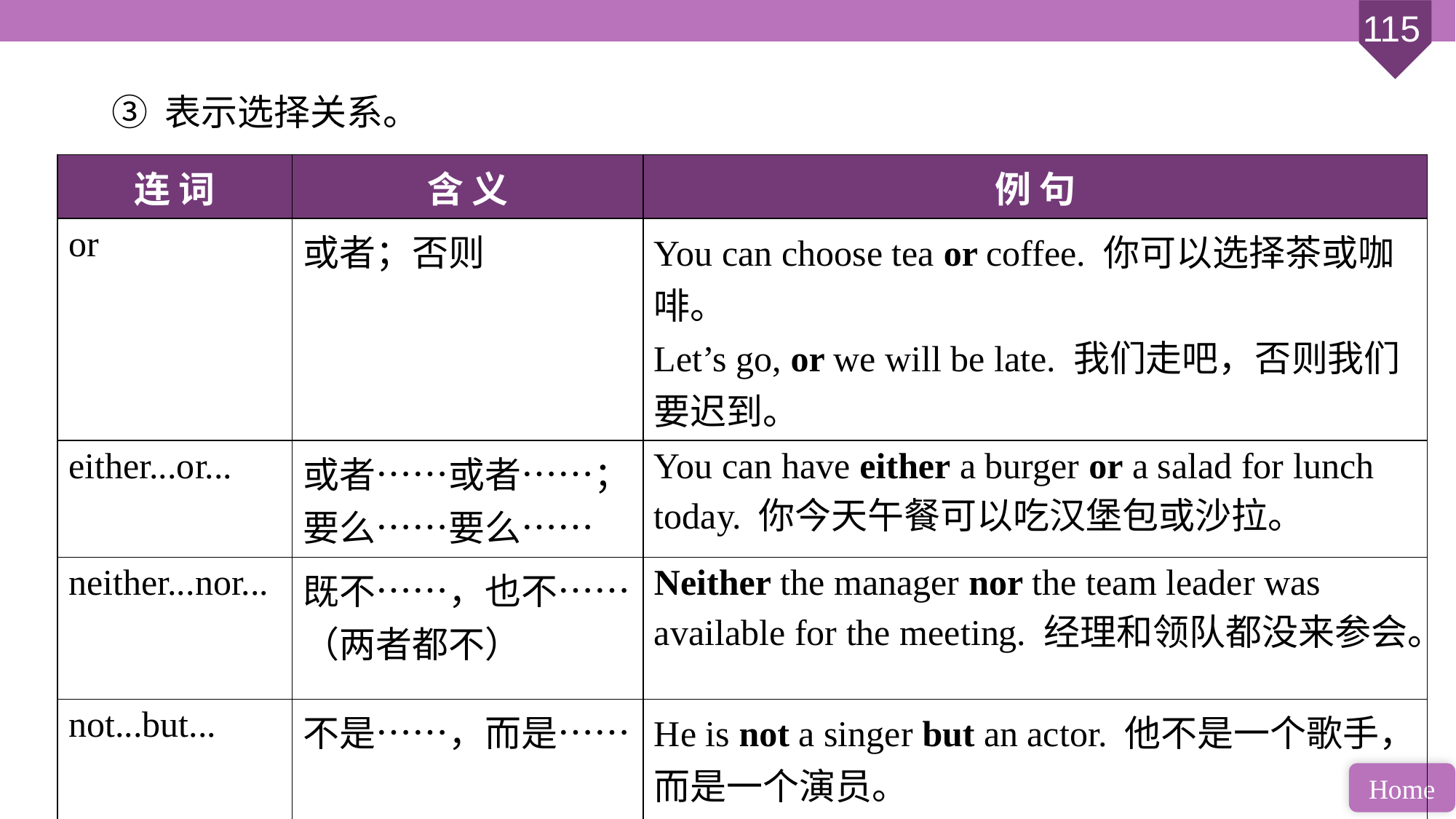

③ 表示选择关系。
| 连 词 | 含 义 | 例 句 |
| --- | --- | --- |
| or | 或者；否则 | You can choose tea or coffee. 你可以选择茶或咖啡。 Let’s go, or we will be late. 我们走吧，否则我们要迟到。 |
| either...or... | 或者……或者……； 要么……要么…… | You can have either a burger or a salad for lunch today. 你今天午餐可以吃汉堡包或沙拉。 |
| neither...nor... | 既不……，也不……（两者都不） | Neither the manager nor the team leader was available for the meeting. 经理和领队都没来参会。 |
| not...but... | 不是……，而是…… | He is not a singer but an actor. 他不是一个歌手，而是一个演员。 |